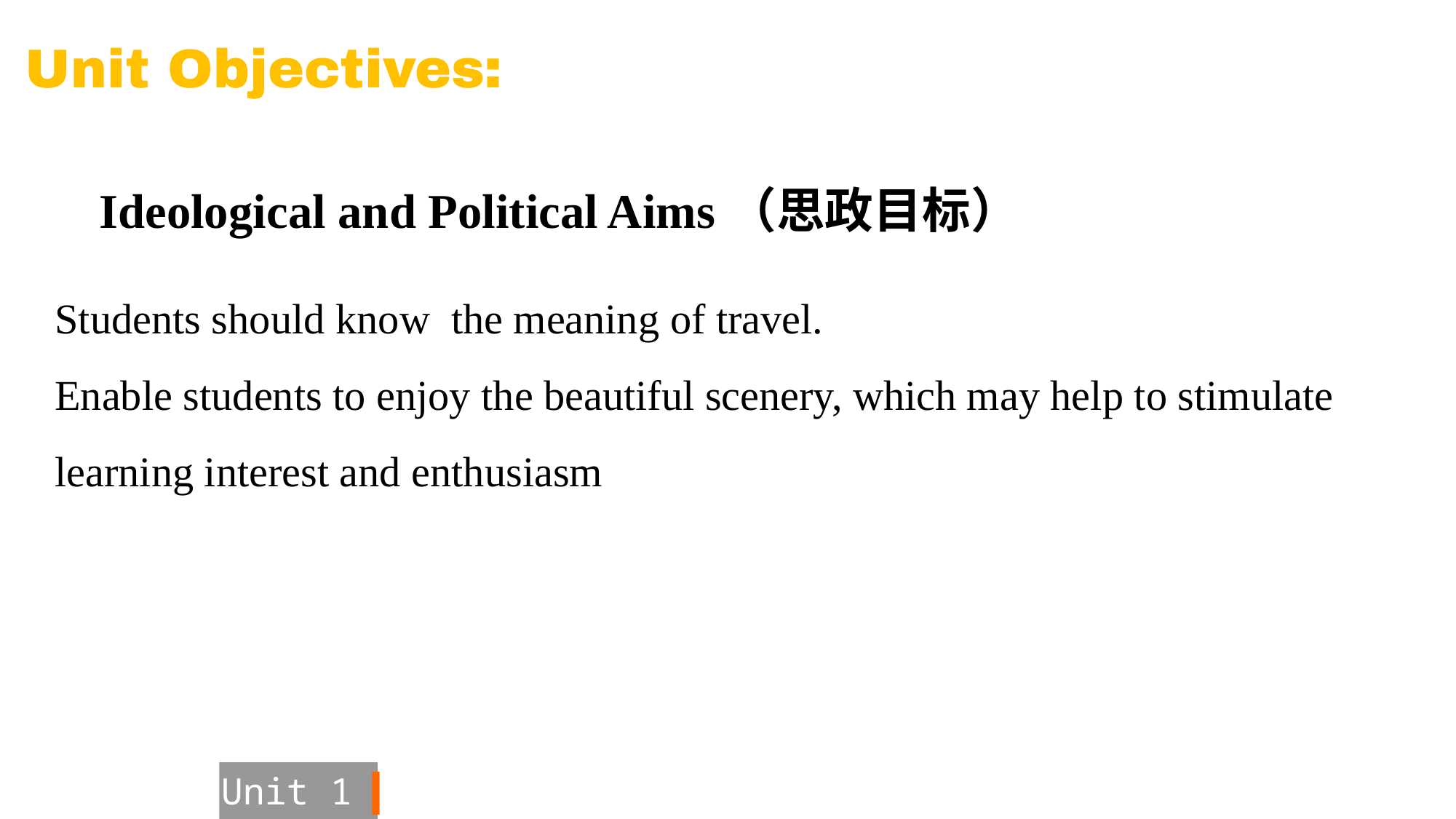

Unit Objectives:
   Ideological and Political Aims（思政目标）

Students should know  the meaning of travel.
Enable students to enjoy the beautiful scenery, which may help to stimulate learning interest and enthusiasm